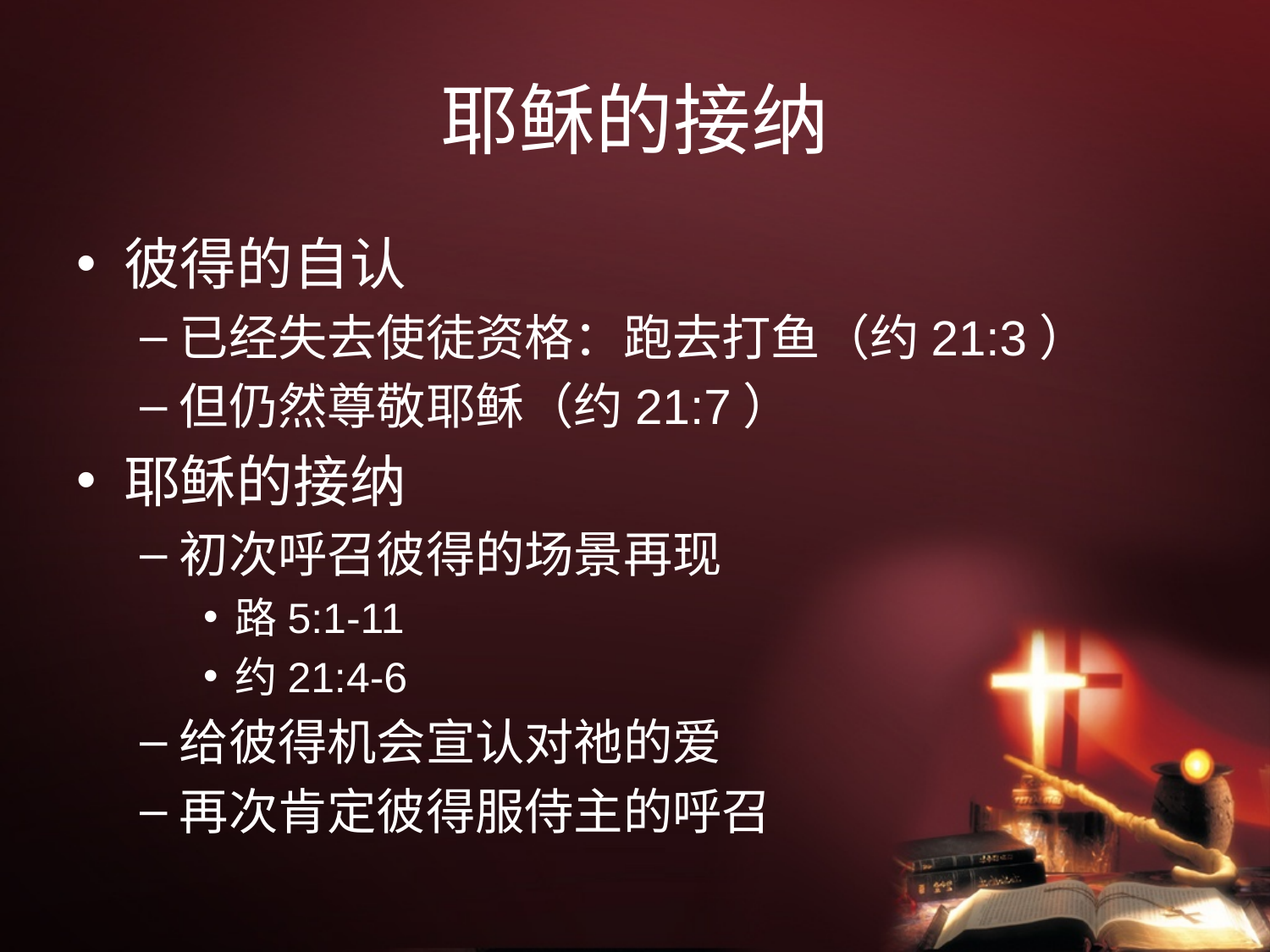

# 耶稣的接纳
彼得的自认
已经失去使徒资格：跑去打鱼（约21:3）
但仍然尊敬耶稣（约21:7）
耶稣的接纳
初次呼召彼得的场景再现
路5:1-11
约21:4-6
给彼得机会宣认对祂的爱
再次肯定彼得服侍主的呼召